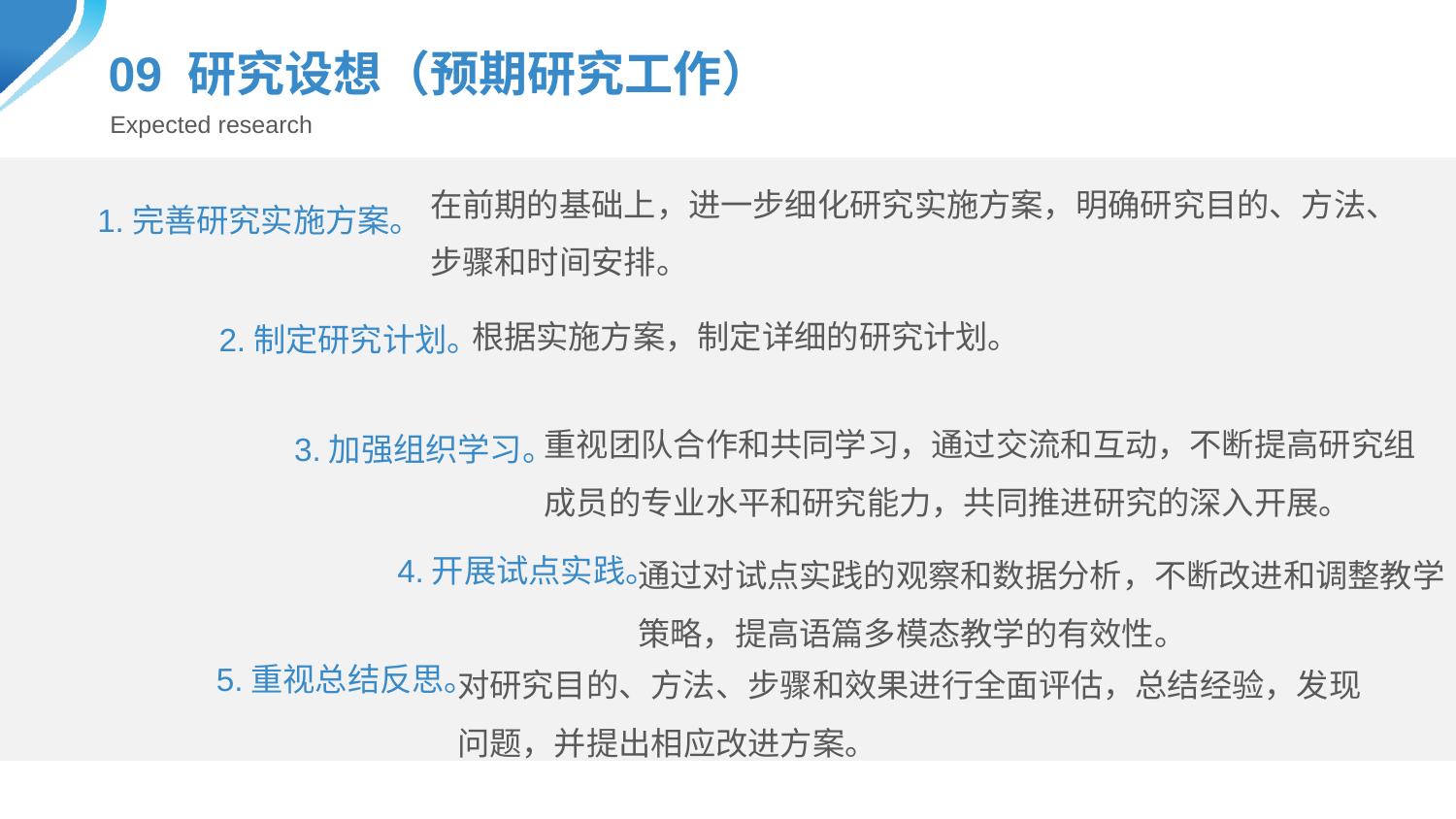

09 研究设想（预期研究工作）
Expected research

在前期的基础上，进一步细化研究实施方案，明确研究目的、方法、步骤和时间安排。
1.完善研究实施方案。
根据实施方案，制定详细的研究计划。
2.制定研究计划。
重视团队合作和共同学习，通过交流和互动，不断提高研究组
成员的专业水平和研究能力，共同推进研究的深入开展。
3.加强组织学习。
通过对试点实践的观察和数据分析，不断改进和调整教学
策略，提高语篇多模态教学的有效性。
4.开展试点实践。
对研究目的、方法、步骤和效果进行全面评估，总结经验，发现问题，并提出相应改进方案。
5.重视总结反思。